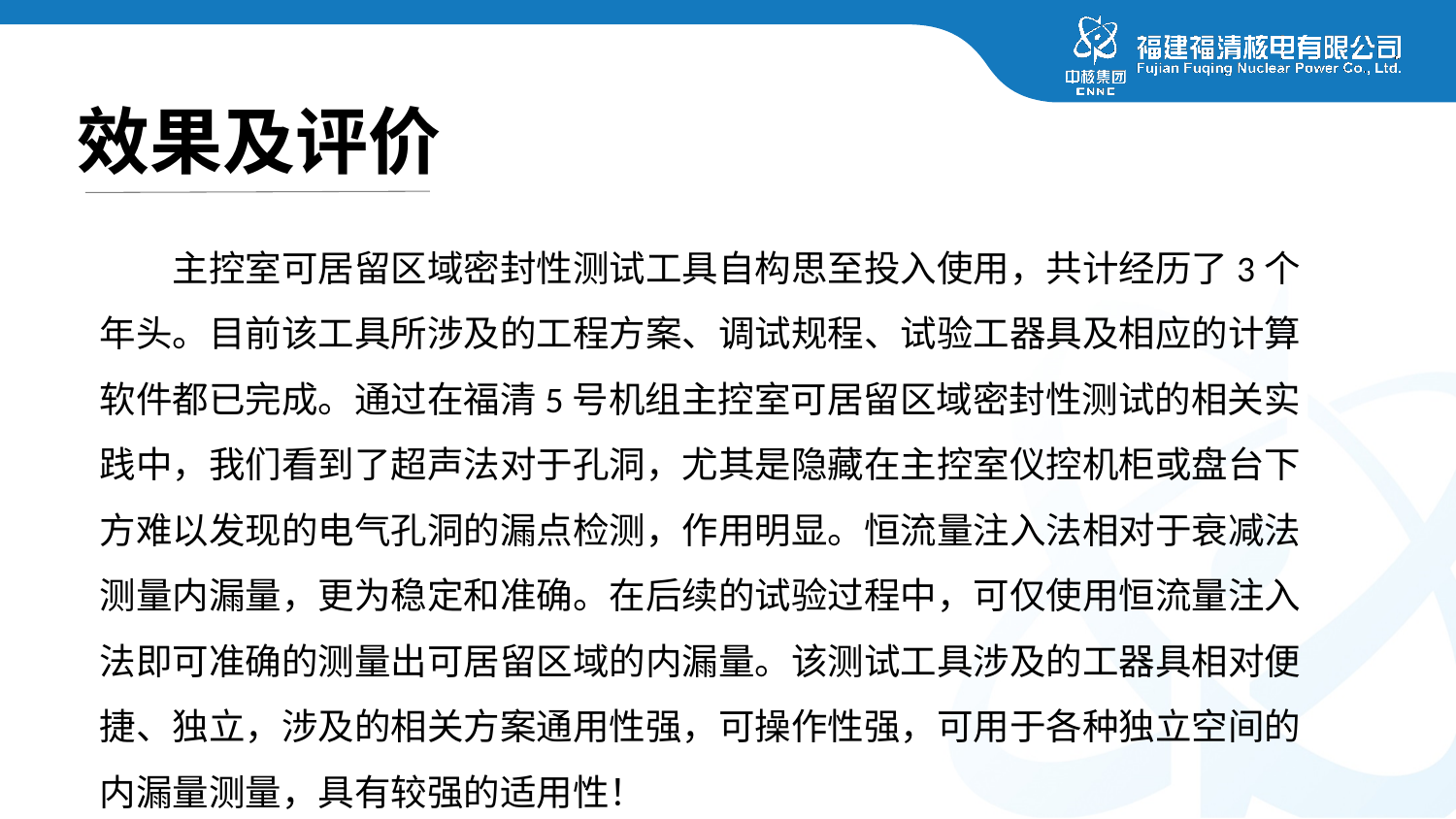

效果及评价
主控室可居留区域密封性测试工具自构思至投入使用，共计经历了3个年头。目前该工具所涉及的工程方案、调试规程、试验工器具及相应的计算软件都已完成。通过在福清5号机组主控室可居留区域密封性测试的相关实践中，我们看到了超声法对于孔洞，尤其是隐藏在主控室仪控机柜或盘台下方难以发现的电气孔洞的漏点检测，作用明显。恒流量注入法相对于衰减法测量内漏量，更为稳定和准确。在后续的试验过程中，可仅使用恒流量注入法即可准确的测量出可居留区域的内漏量。该测试工具涉及的工器具相对便捷、独立，涉及的相关方案通用性强，可操作性强，可用于各种独立空间的内漏量测量，具有较强的适用性！